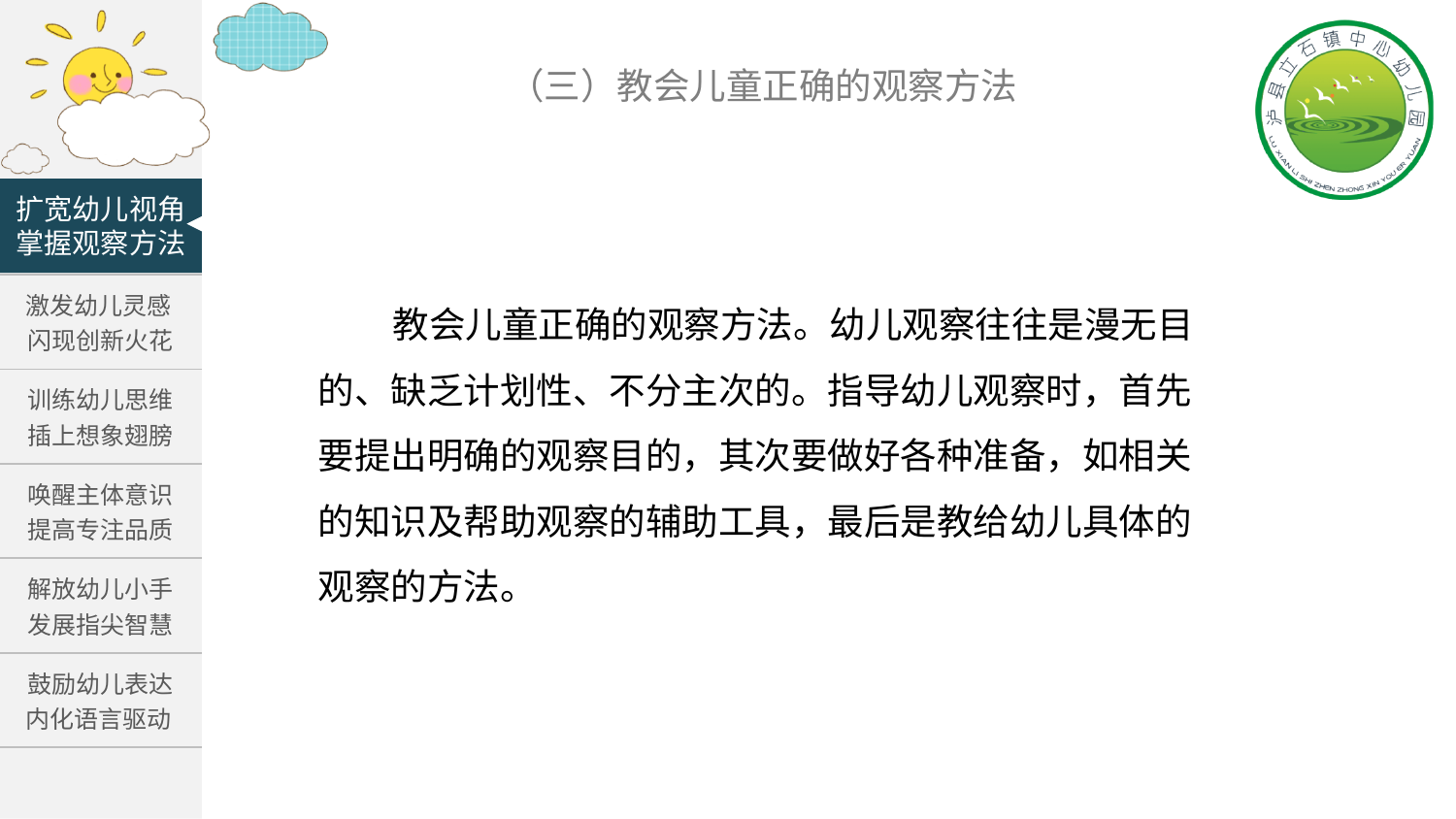

（三）教会儿童正确的观察方法
扩宽幼儿视角
掌握观察方法
|  |
| --- |
| 激发幼儿灵感 闪现创新火花 |
| 训练幼儿思维 插上想象翅膀 |
| 唤醒主体意识 提高专注品质 |
| 解放幼儿小手 发展指尖智慧 |
| 鼓励幼儿表达 内化语言驱动 |

        教会儿童正确的观察方法。幼儿观察往往是漫无目的、缺乏计划性、不分主次的。指导幼儿观察时，首先要提出明确的观察目的，其次要做好各种准备，如相关的知识及帮助观察的辅助工具，最后是教给幼儿具体的观察的方法。